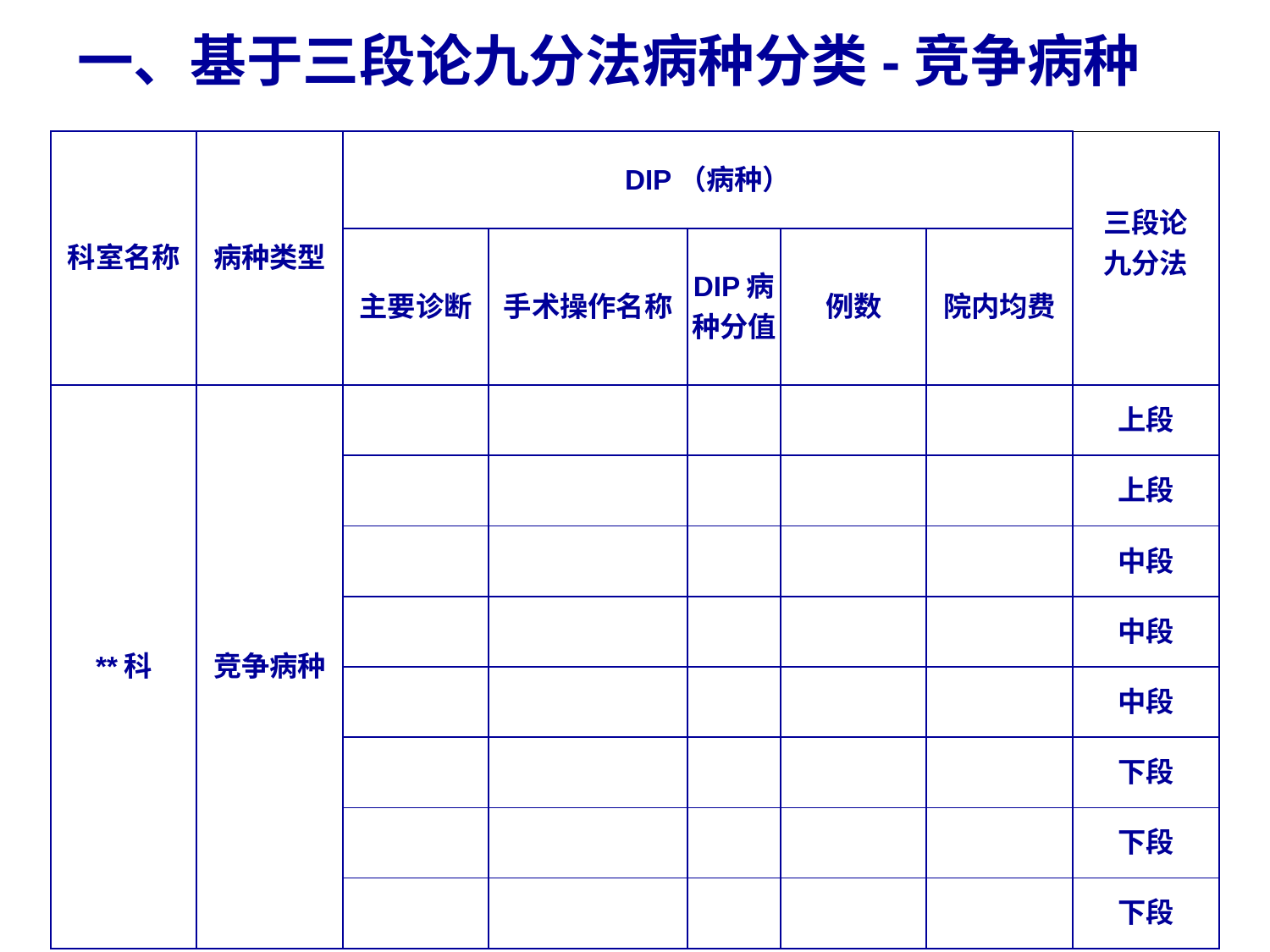

# 一、基于三段论九分法病种分类-竞争病种
| 科室名称 | 病种类型 | DIP（病种） |  |  |  |  | 三段论 九分法 |
| --- | --- | --- | --- | --- | --- | --- | --- |
|  |  | 主要诊断 | 手术操作名称 | DIP病种分值 | 例数 | 院内均费 |  |
| \*\*科 | 竞争病种 |  |  |  |  |  | 上段 |
|  |  |  |  |  |  |  | 上段 |
|  |  |  |  |  |  |  | 中段 |
|  |  |  |  |  |  |  | 中段 |
|  |  |  |  |  |  |  | 中段 |
|  |  |  |  |  |  |  | 下段 |
|  |  |  |  |  |  |  | 下段 |
|  |  |  |  |  |  |  | 下段 |